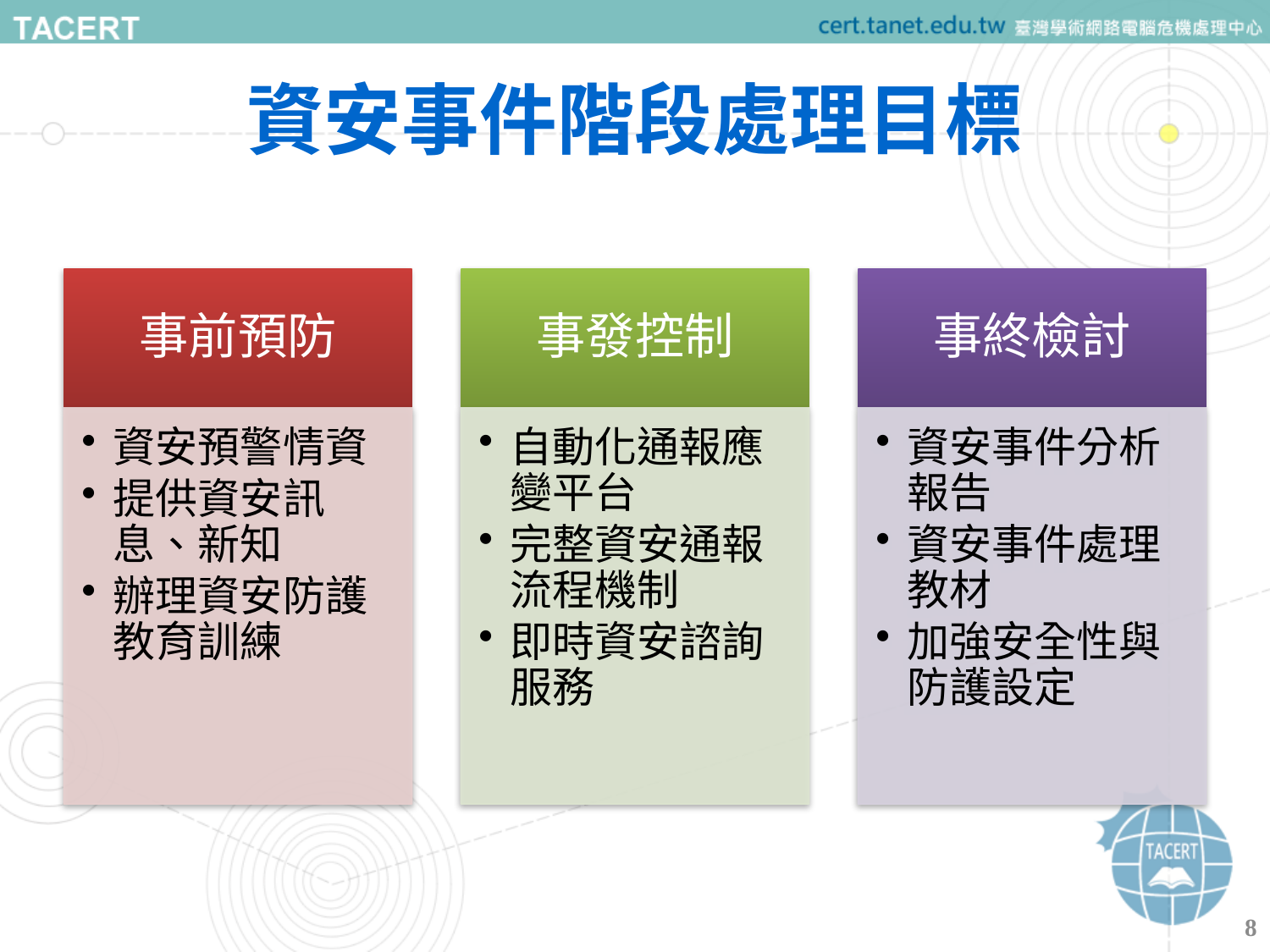

# 資安事件階段處理目標
事前預防
資安預警情資
提供資安訊息、新知
辦理資安防護教育訓練
事發控制
自動化通報應變平台
完整資安通報流程機制
即時資安諮詢服務
事終檢討
資安事件分析報告
資安事件處理教材
加強安全性與防護設定
8